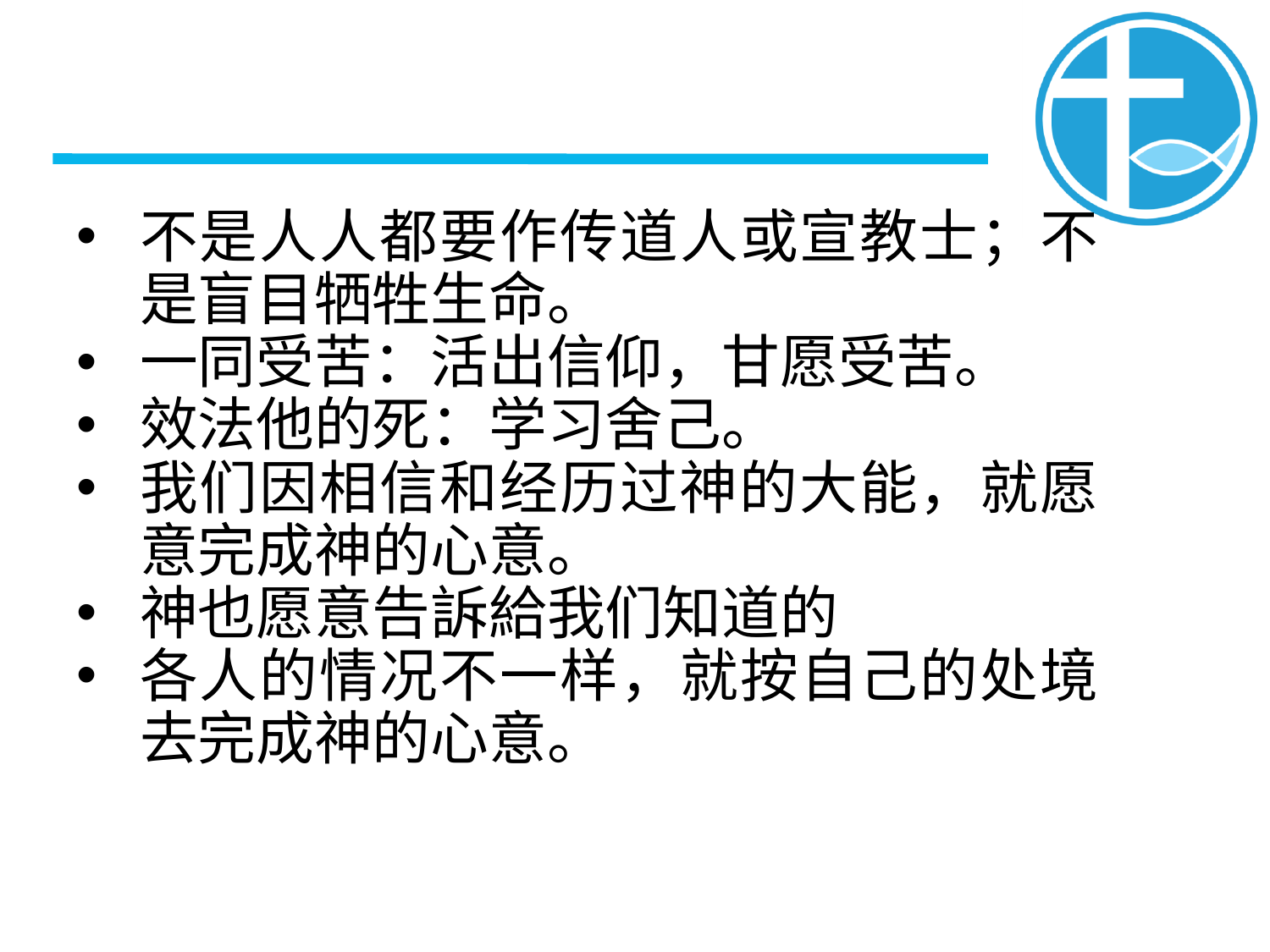

不是人人都要作传道人或宣教士；不是盲目牺牲生命。
一同受苦：活出信仰，甘愿受苦。
效法他的死：学习舍己。
我们因相信和经历过神的大能，就愿意完成神的心意。
神也愿意告訴給我们知道的
各人的情况不一样，就按自己的处境去完成神的心意。